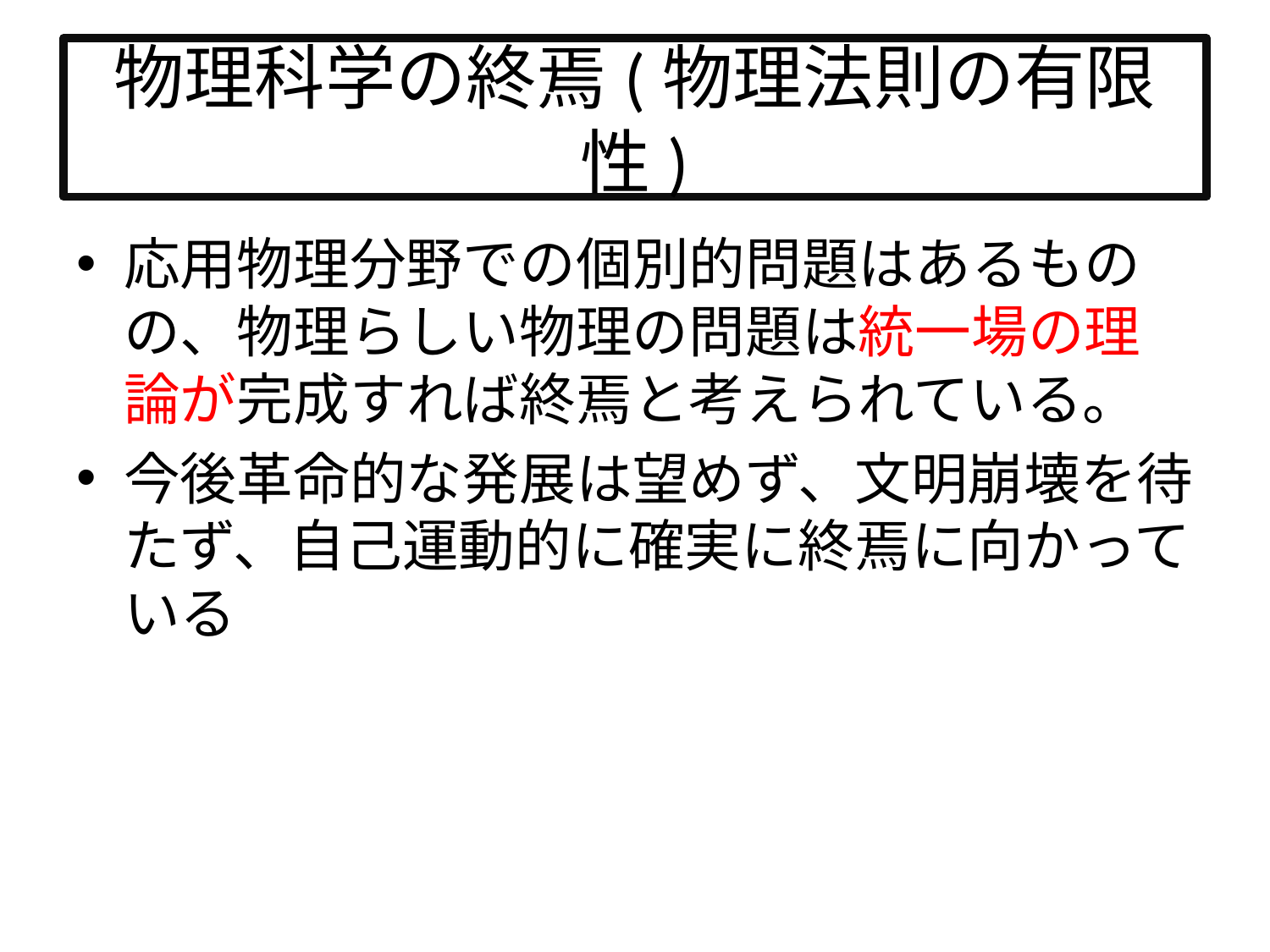

# 物理科学の終焉(物理法則の有限性)
応用物理分野での個別的問題はあるものの、物理らしい物理の問題は統一場の理論が完成すれば終焉と考えられている。
今後革命的な発展は望めず、文明崩壊を待たず、自己運動的に確実に終焉に向かっている